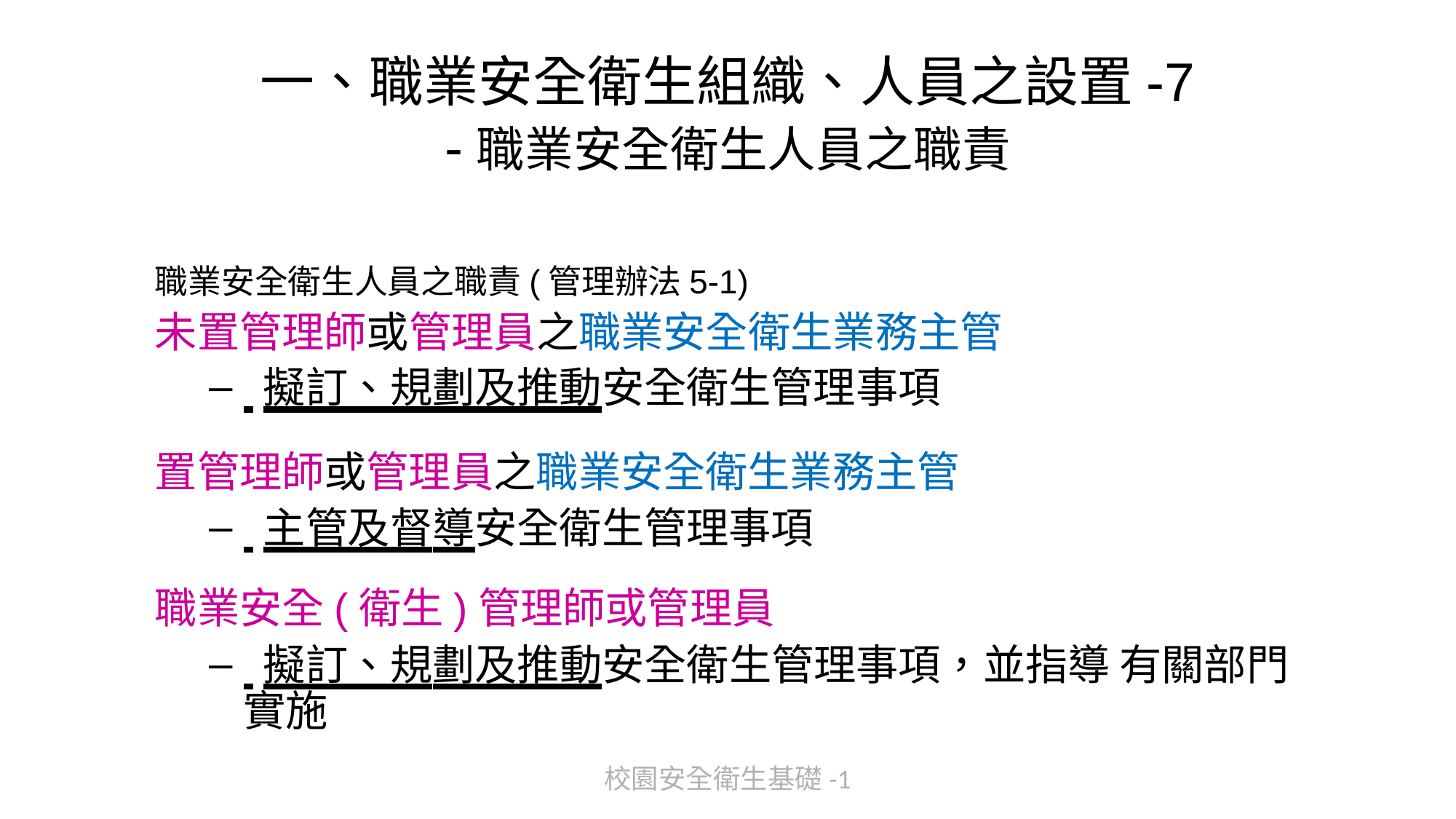

# 一、職業安全衛生組織、人員之設置-7
-職業安全衛生人員之職責
職業安全衛生人員之職責(管理辦法5-1)
未置管理師或管理員之職業安全衛生業務主管
 擬訂、規劃及推動安全衛生管理事項
置管理師或管理員之職業安全衛生業務主管
 主管及督導安全衛生管理事項
職業安全(衛生)管理師或管理員
 擬訂、規劃及推動安全衛生管理事項，並指導 有關部門實施
校園安全衛生基礎-1
55